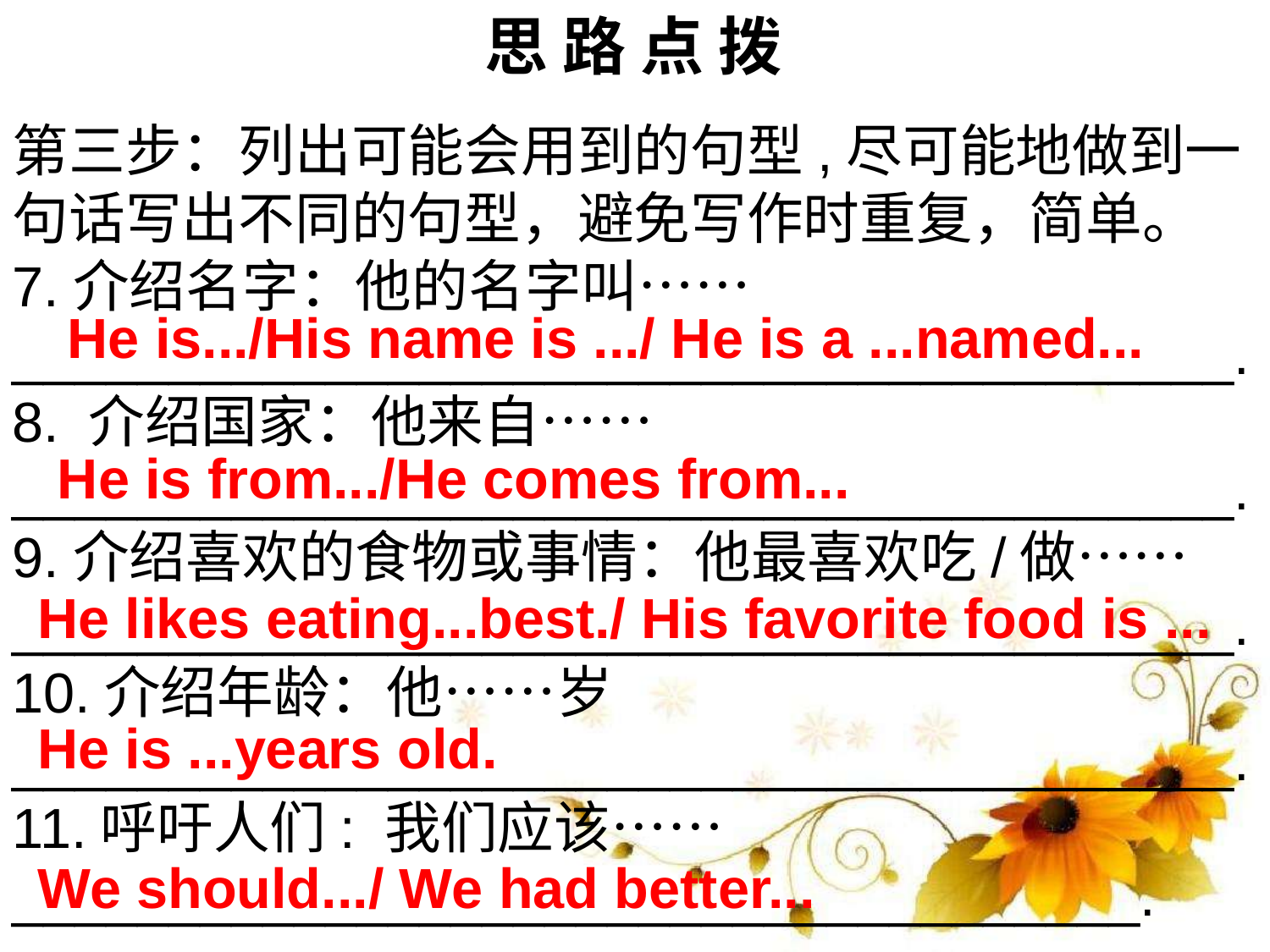

思 路 点 拨
第三步：列出可能会用到的句型,尽可能地做到一句话写出不同的句型，避免写作时重复，简单。
7.介绍名字：他的名字叫…… _______________________________________.
8. 介绍国家：他来自…… _______________________________________.
9.介绍喜欢的食物或事情：他最喜欢吃/做…… _______________________________________.
10.介绍年龄：他……岁 _______________________________________.
11.呼吁人们: 我们应该……
____________________________________.
He is.../His name is .../ He is a ...named...
He is from.../He comes from...
He likes eating...best./ His favorite food is ...
He is ...years old.
We should.../ We had better...